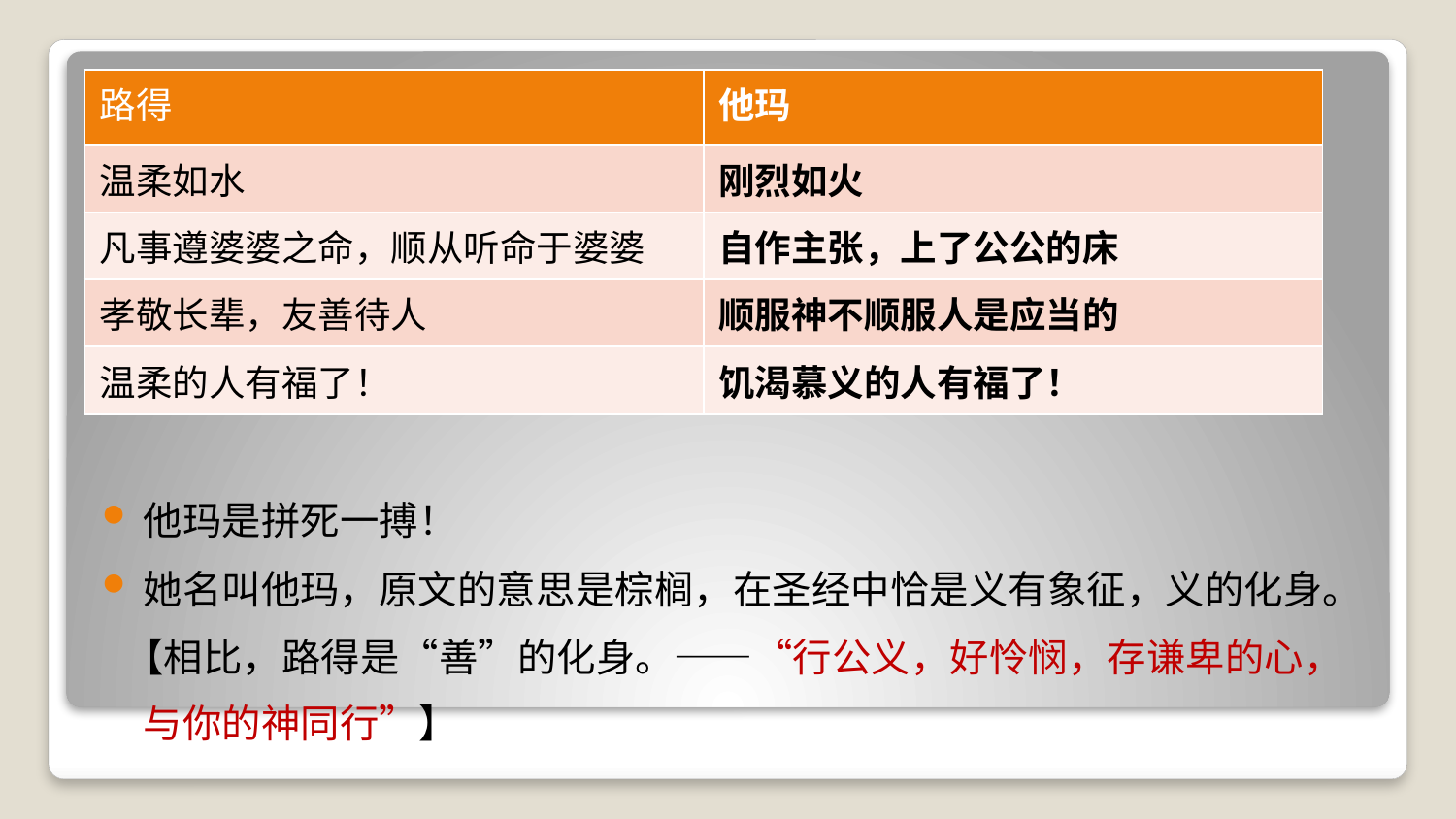

| 路得 | 他玛 |
| --- | --- |
| 温柔如水 | 刚烈如火 |
| 凡事遵婆婆之命，顺从听命于婆婆 | 自作主张，上了公公的床 |
| 孝敬长辈，友善待人 | 顺服神不顺服人是应当的 |
| 温柔的人有福了！ | 饥渴慕义的人有福了！ |

他玛是拼死一搏！
她名叫他玛，原文的意思是棕榈，在圣经中恰是义有象征，义的化身。
  【相比，路得是“善”的化身。——“行公义，好怜悯，存谦卑的心，与你的神同行”】